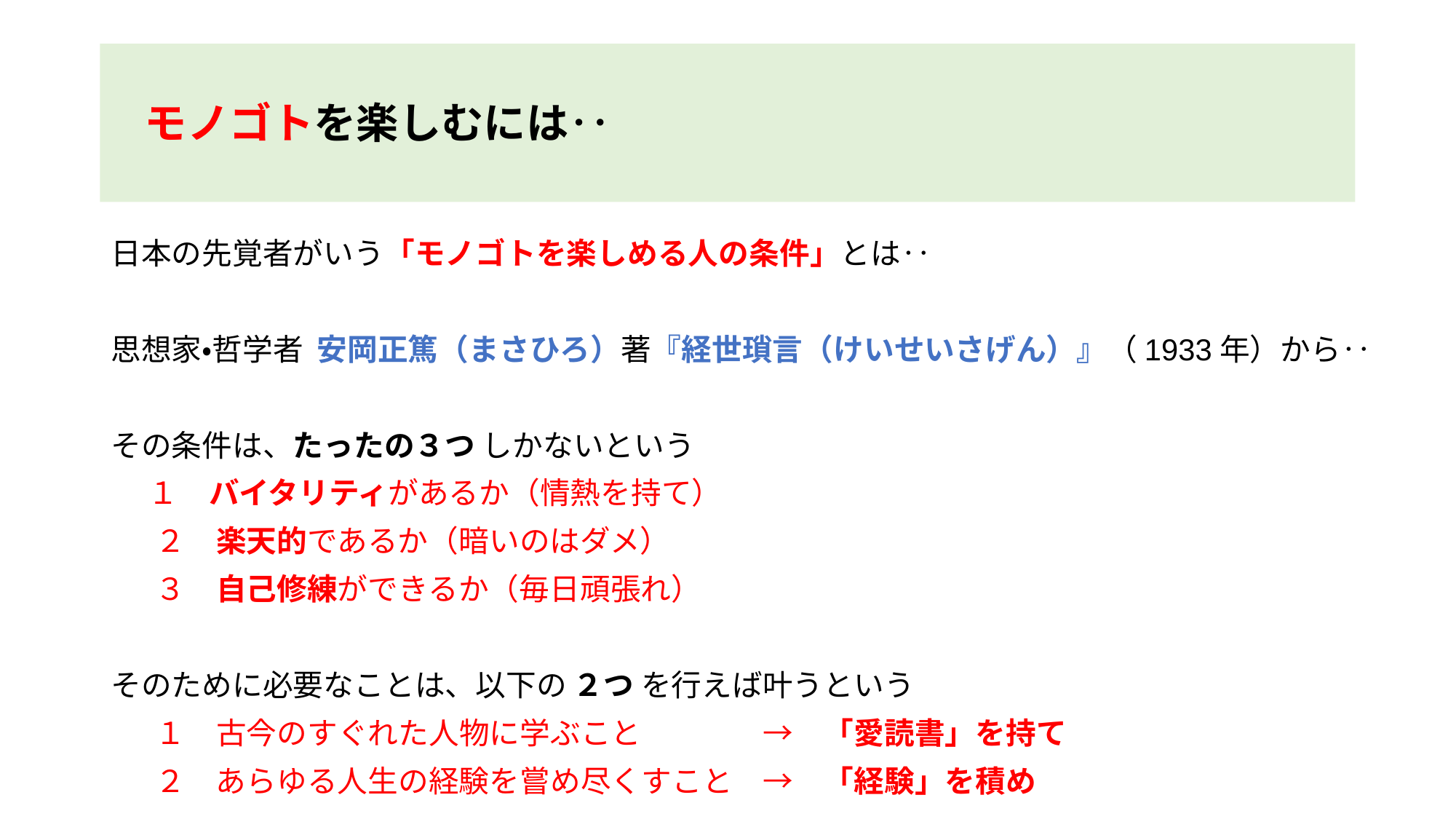

# モノゴトを楽しむには‥
日本の先覚者がいう「モノゴトを楽しめる人の条件」とは‥

思想家・哲学者  安岡正篤（まさひろ）著『経世瑣言（けいせいさげん）』（1933年）から‥

その条件は、たったの３つ しかないという
　 １　バイタリティがあるか（情熱を持て）
 　２　楽天的であるか（暗いのはダメ）
 　３　自己修練ができるか（毎日頑張れ）

そのために必要なことは、以下の ２つ を行えば叶うという
 　１　古今のすぐれた人物に学ぶこと　　　　→　「愛読書」を持て
 　２　あらゆる人生の経験を嘗め尽くすこと　→　「経験」を積め